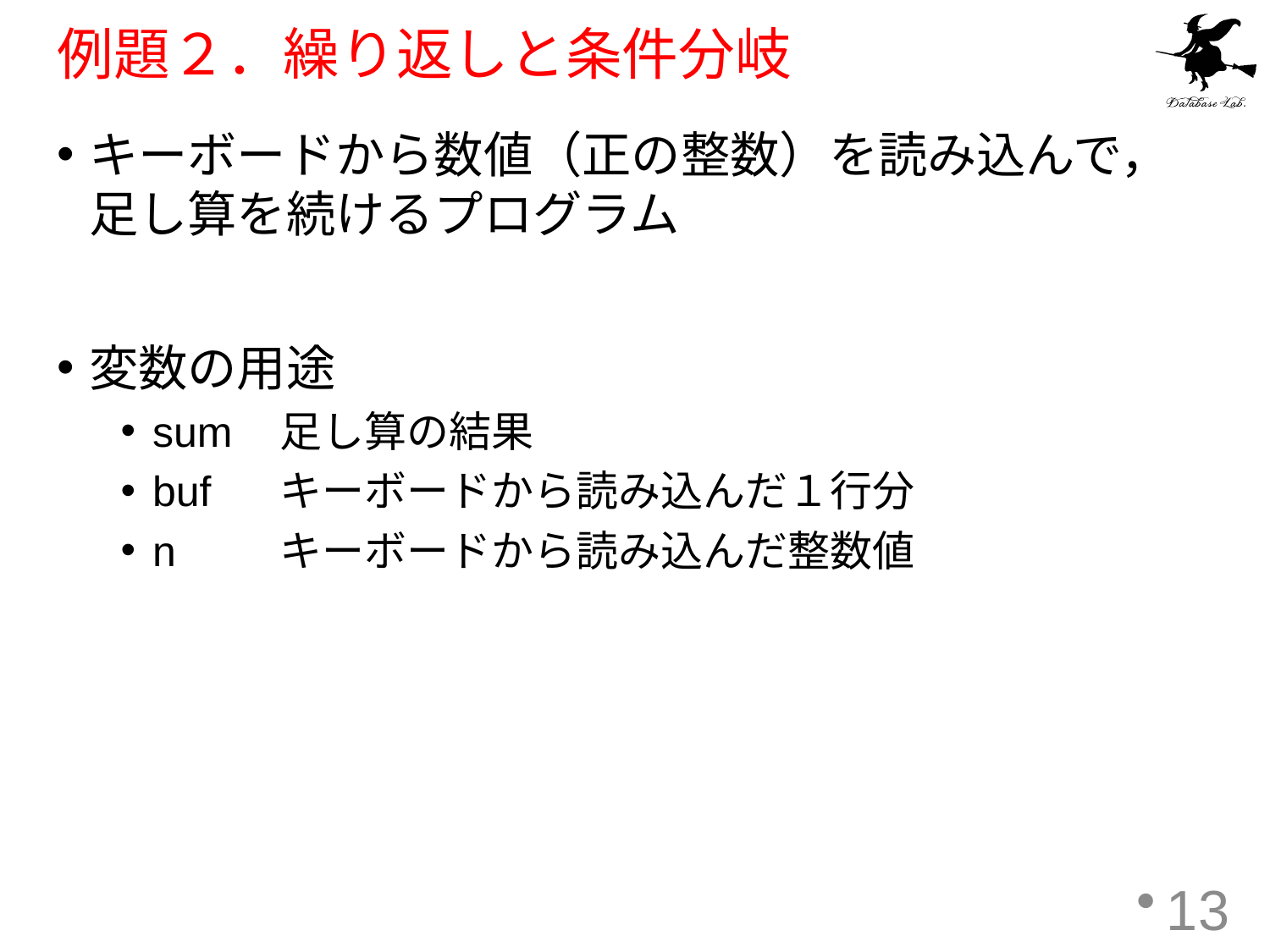

# 例題２．繰り返しと条件分岐
キーボードから数値（正の整数）を読み込んで，足し算を続けるプログラム

変数の用途
sum	足し算の結果
buf	キーボードから読み込んだ１行分
n	キーボードから読み込んだ整数値

13